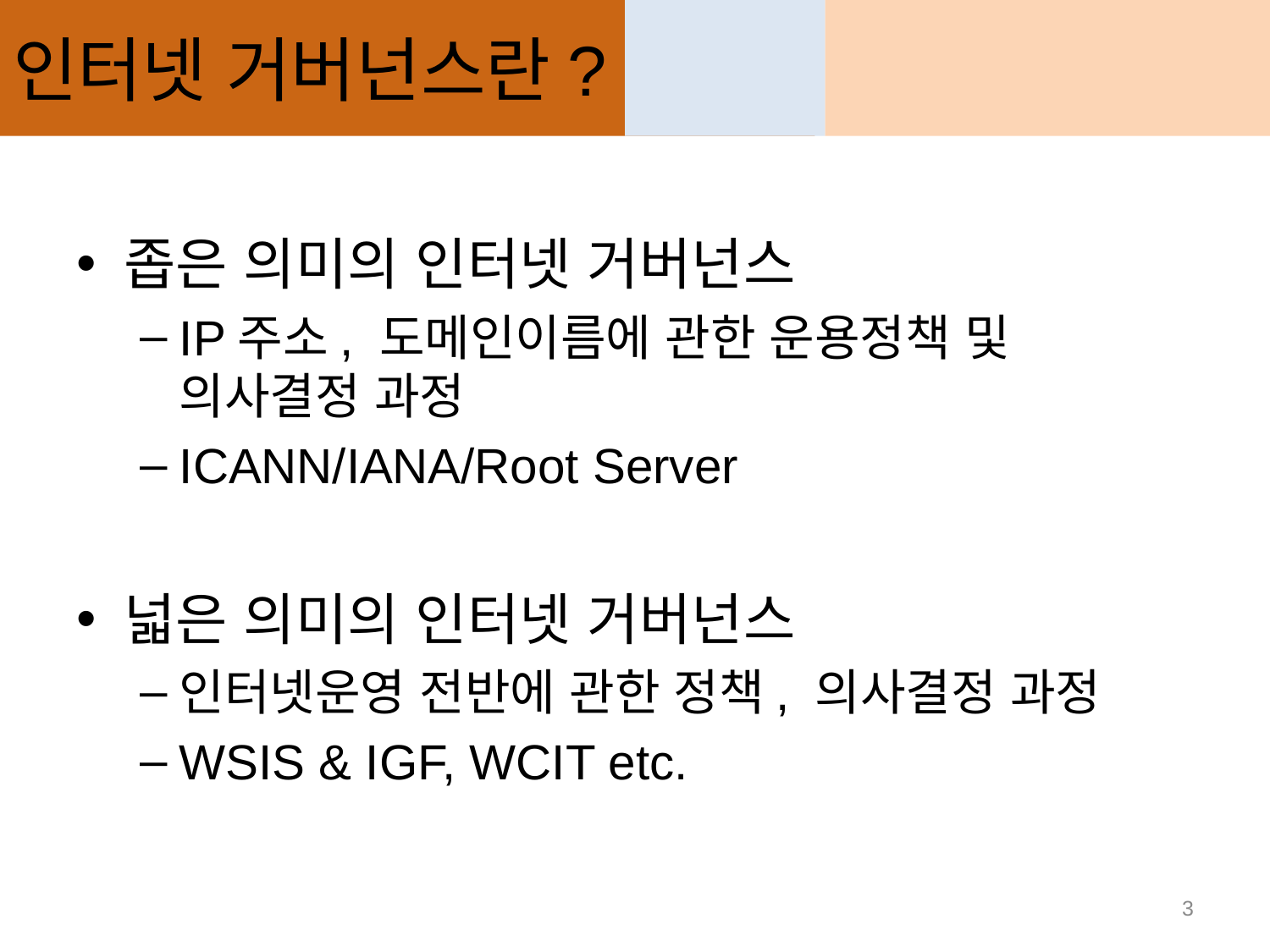

# 인터넷 거버넌스란?
좁은 의미의 인터넷 거버넌스
IP주소, 도메인이름에 관한 운용정책 및 의사결정 과정
ICANN/IANA/Root Server

넓은 의미의 인터넷 거버넌스
인터넷운영 전반에 관한 정책, 의사결정 과정
WSIS & IGF, WCIT etc.
3